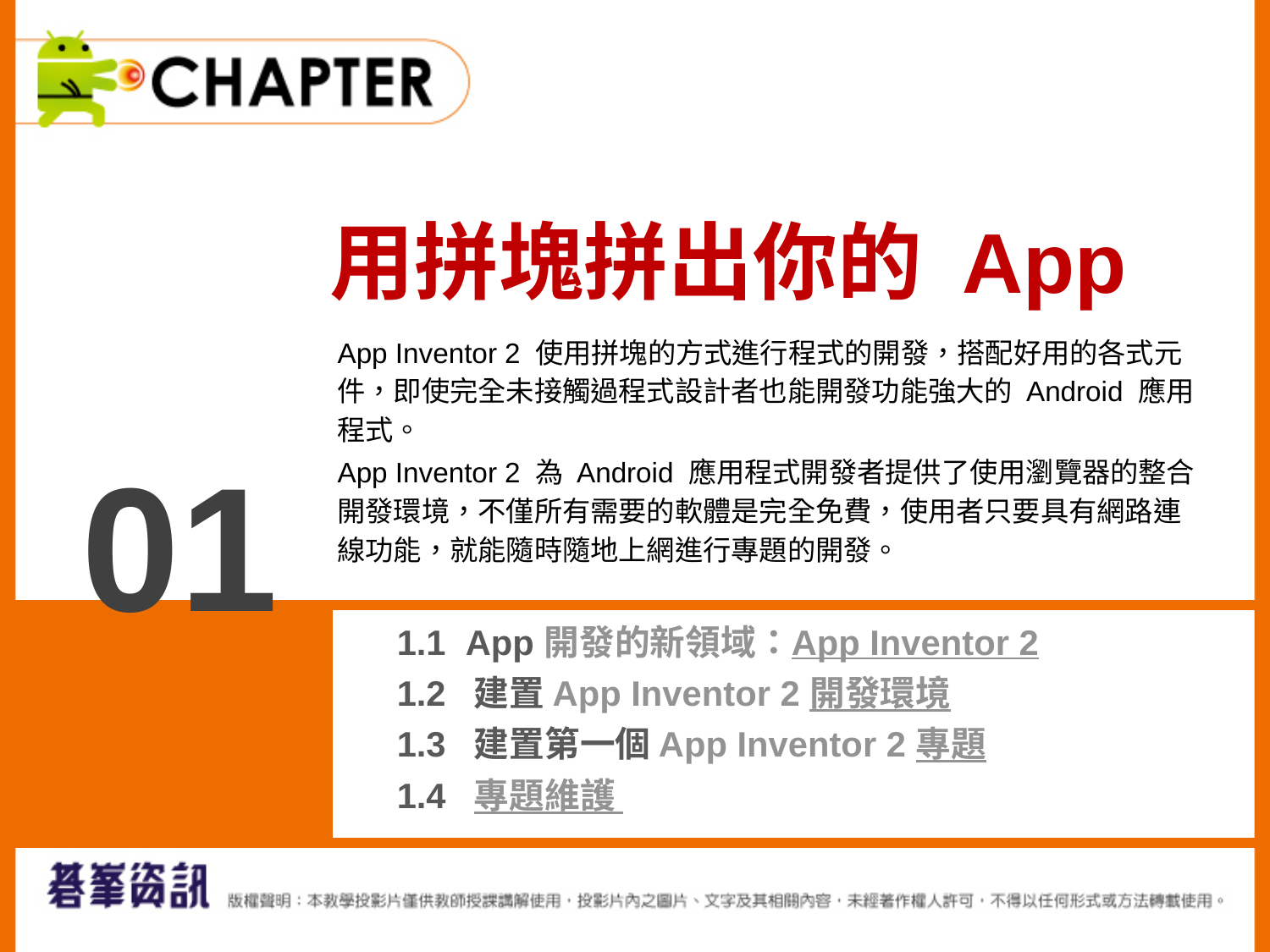

用拼塊拼出你的 App
App Inventor 2 使用拼塊的方式進行程式的開發，搭配好用的各式元件，即使完全未接觸過程式設計者也能開發功能強大的 Android 應用程式。
App Inventor 2 為 Android 應用程式開發者提供了使用瀏覽器的整合開發環境，不僅所有需要的軟體是完全免費，使用者只要具有網路連線功能，就能隨時隨地上網進行專題的開發。
01
1.1  App 開發的新領域：App Inventor 2
1.2  建置 App Inventor 2 開發環境
1.3  建置第一個 App Inventor 2 專題
1.4  專題維護